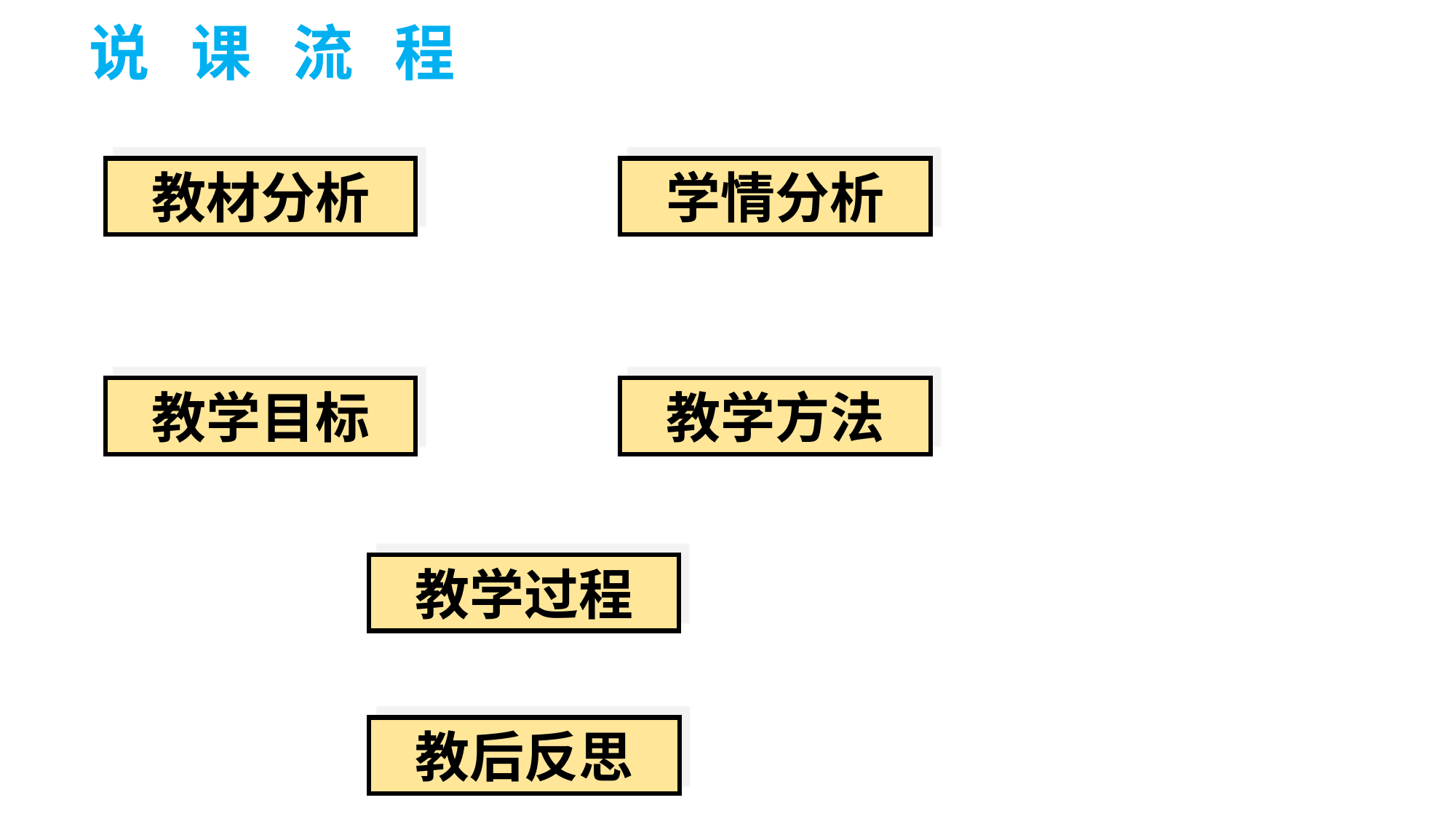

# 说   课   流   程
教材分析
学情分析
教学目标
教学方法
教学过程
教后反思